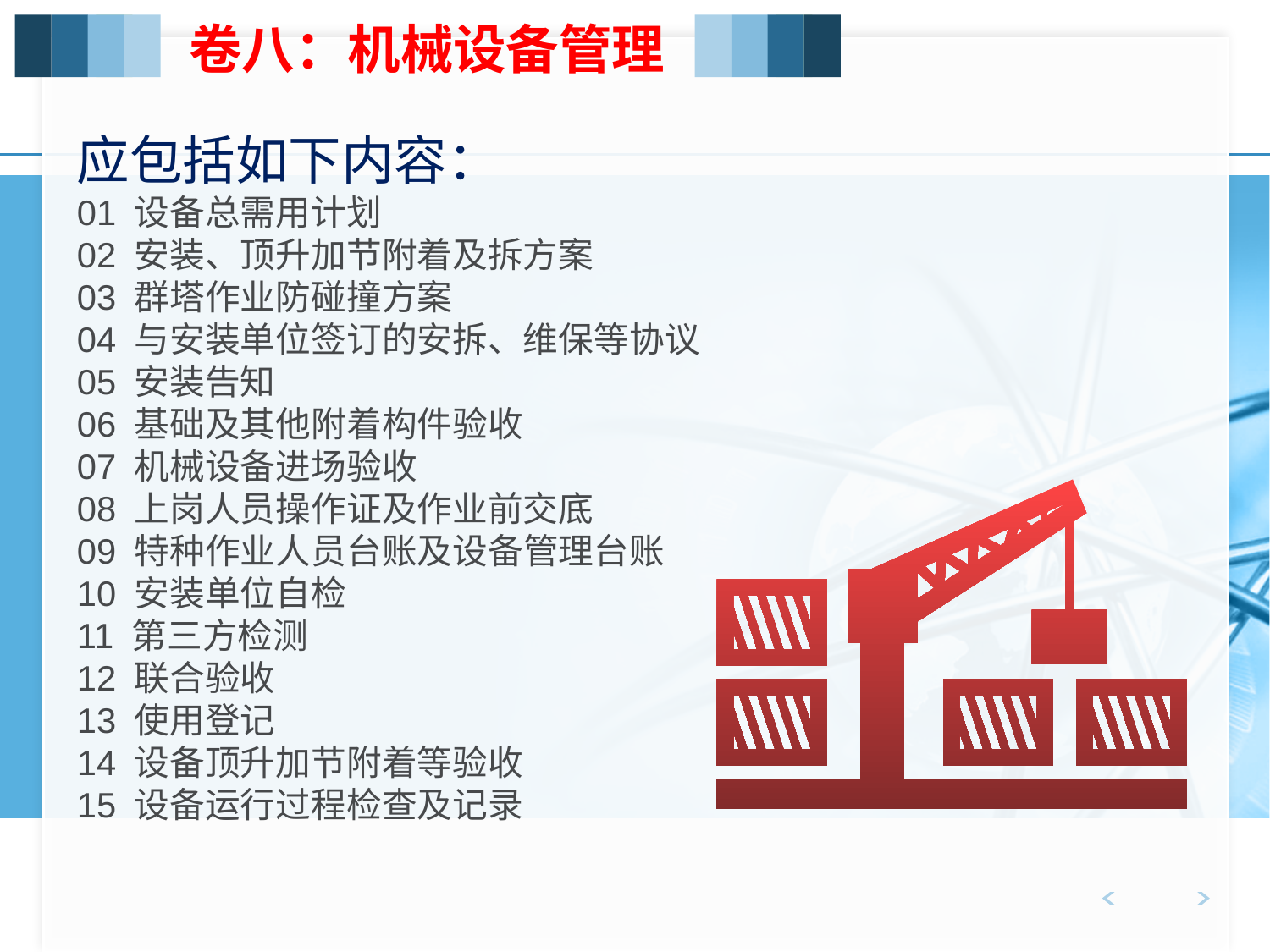

卷八：机械设备管理

应包括如下内容：
01 设备总需用计划
02 安装、顶升加节附着及拆方案
03 群塔作业防碰撞方案
04 与安装单位签订的安拆、维保等协议
05 安装告知
06 基础及其他附着构件验收
07 机械设备进场验收
08 上岗人员操作证及作业前交底
09 特种作业人员台账及设备管理台账
10 安装单位自检
11 第三方检测
12 联合验收
13 使用登记
14 设备顶升加节附着等验收
15 设备运行过程检查及记录